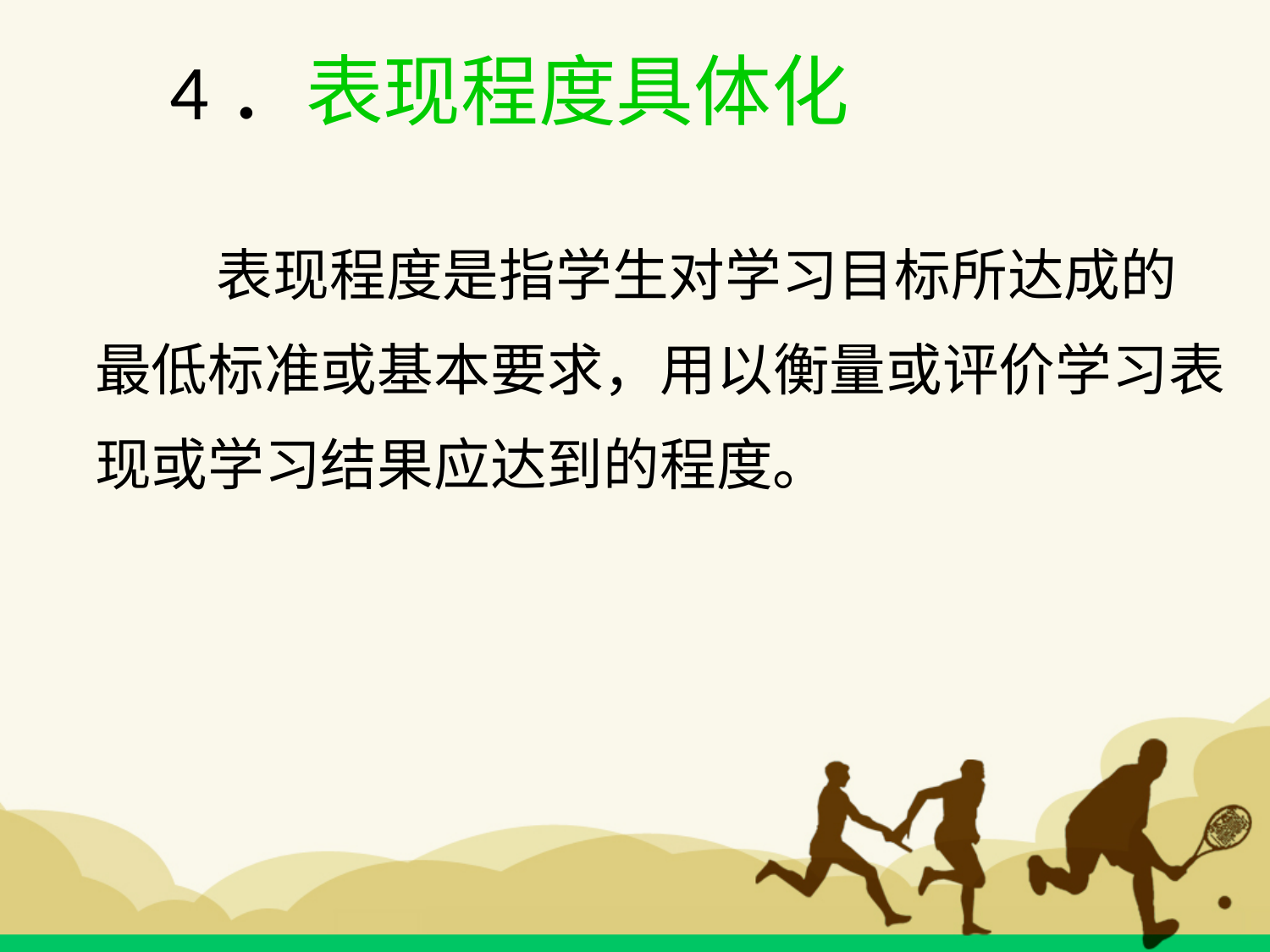

# 4．表现程度具体化
　　　表现程度是指学生对学习目标所达成的最低标准或基本要求，用以衡量或评价学习表现或学习结果应达到的程度。